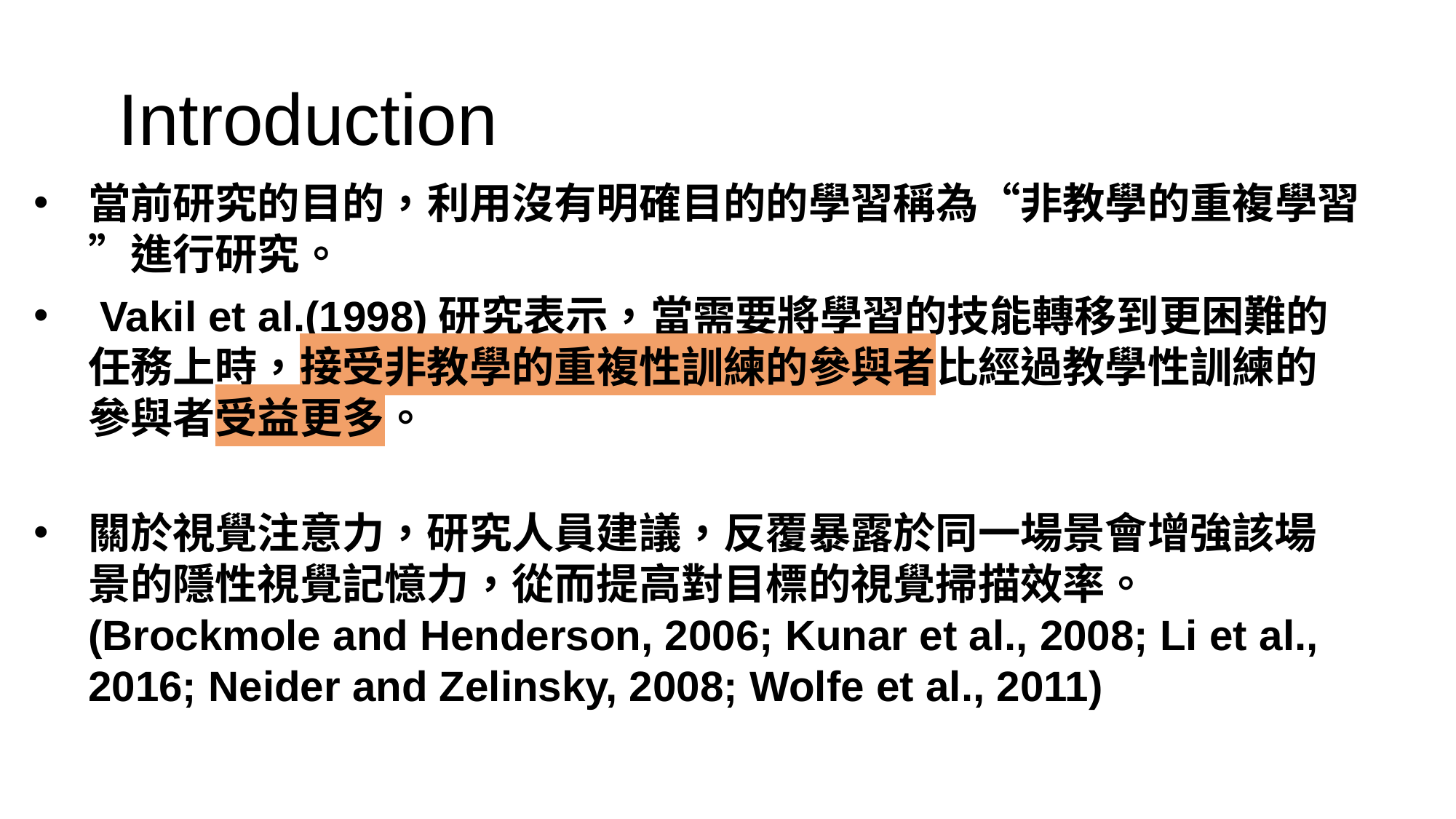

Introduction
當前研究的目的，利用沒有明確目的的學習稱為“非教學的重複學習”進行研究。
 Vakil et al.(1998)研究表示，當需要將學習的技能轉移到更困難的任務上時，接受非教學的重複性訓練的參與者比經過教學性訓練的參與者受益更多。
關於視覺注意力，研究人員建議，反覆暴露於同一場景會增強該場景的隱性視覺記憶力，從而提高對目標的視覺掃描效率。(Brockmole and Henderson, 2006; Kunar et al., 2008; Li et al., 2016; Neider and Zelinsky, 2008; Wolfe et al., 2011)